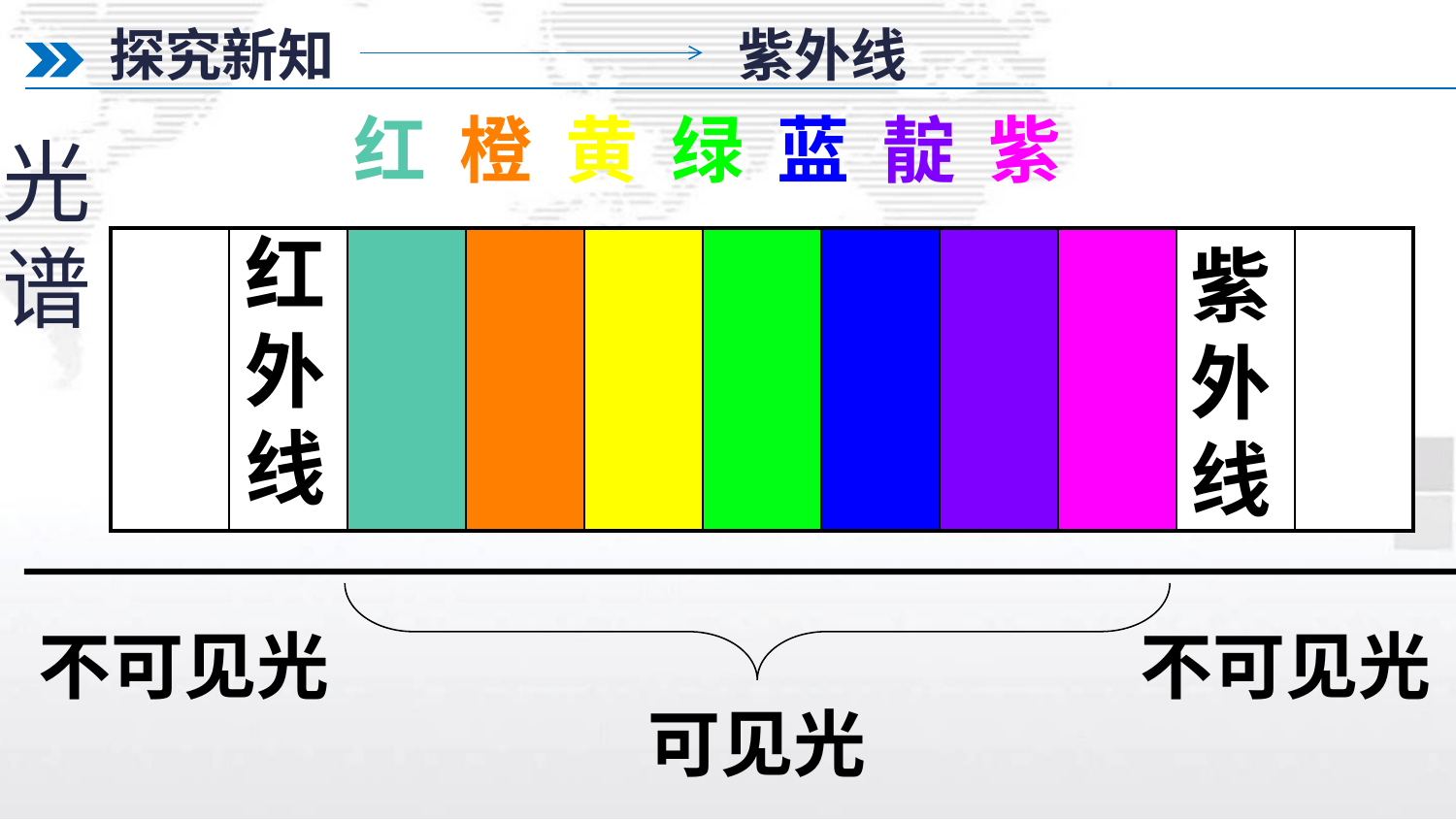

紫外线
# 探究新知
红  橙  黄  绿  蓝  靛  紫
光谱
红外线
|  |  |  |  |  |  |  |  |  |  |  |
| --- | --- | --- | --- | --- | --- | --- | --- | --- | --- | --- |
紫外线

可见光
不可见光
不可见光